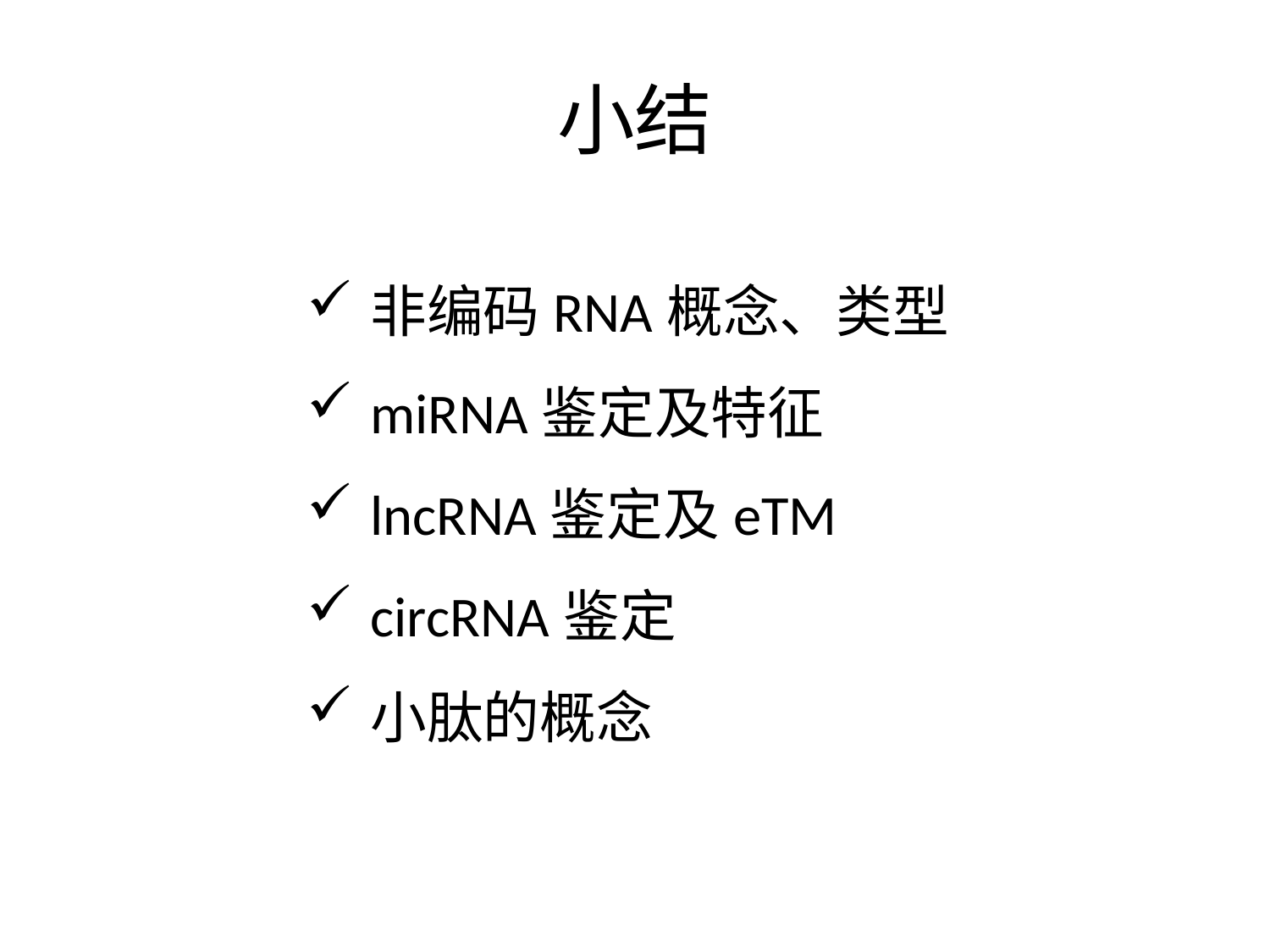

# 小结
非编码RNA概念、类型
miRNA鉴定及特征
lncRNA鉴定及eTM
circRNA鉴定
小肽的概念